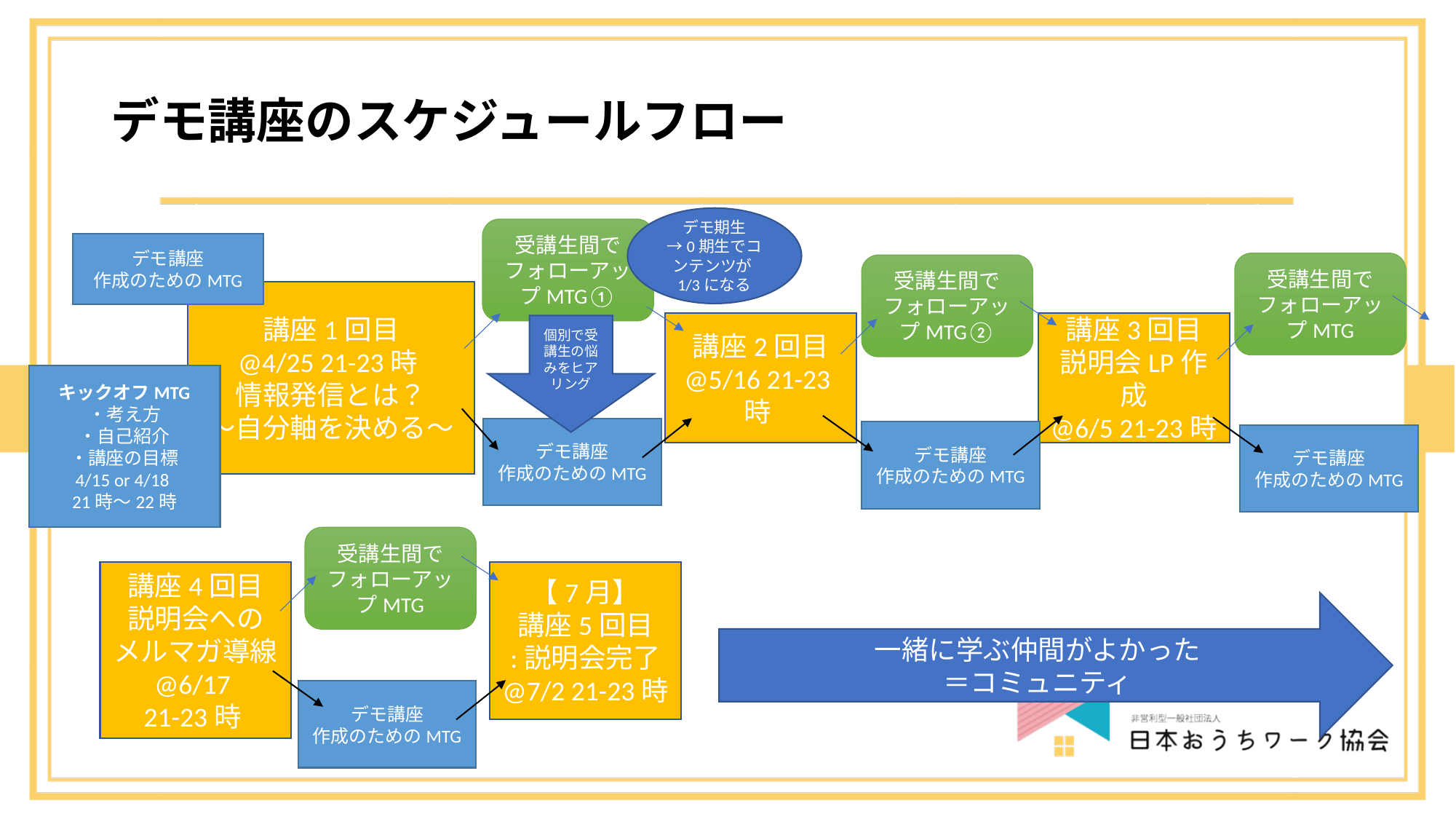

# デモ講座のスケジュールフロー
デモ期生
→0期生でコンテンツが1/3になる
受講生間で
フォローアップMTG①
デモ講座
作成のためのMTG
受講生間で
フォローアップMTG
受講生間で
フォローアップMTG②
講座1回目
@4/25 21-23時
情報発信とは？
～自分軸を決める～
講座3回目
説明会LP作成
@6/5 21-23時
講座2回目
@5/16 21-23時
個別で受講生の悩みをヒアリング
キックオフMTG
・考え方
・自己紹介
・講座の目標
4/15 or 4/18
21時～22時
デモ講座
作成のためのMTG
デモ講座
作成のためのMTG
デモ講座
作成のためのMTG
受講生間で
フォローアップMTG
講座4回目
説明会への
メルマガ導線
@6/17
21-23時
【7月】
講座5回目
:説明会完了
@7/2 21-23時
一緒に学ぶ仲間がよかった
＝コミュニティ
デモ講座
作成のためのMTG